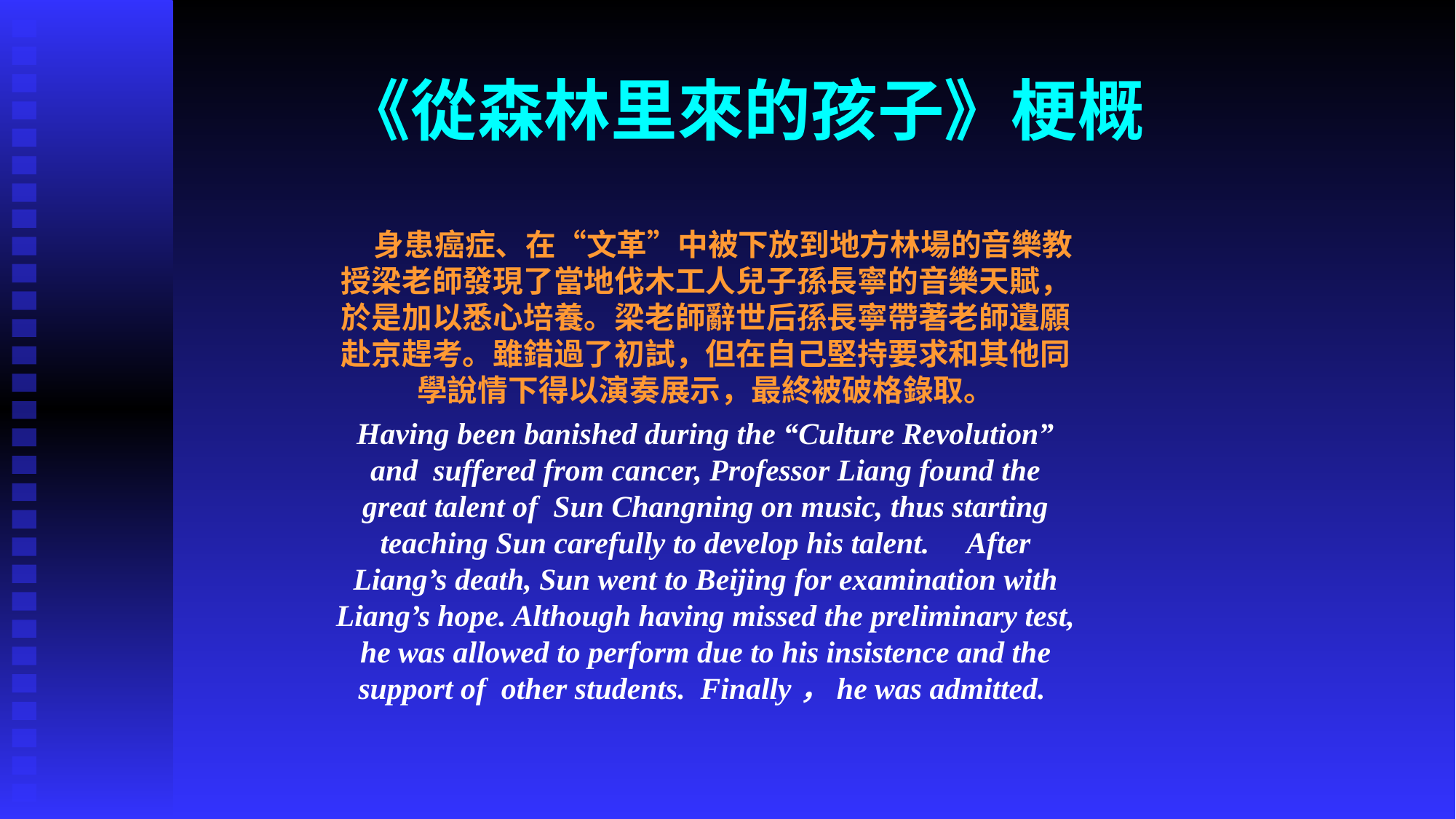

# 《從森林里來的孩子》梗概
    身患癌症、在“文革”中被下放到地方林場的音樂教授梁老師發現了當地伐木工人兒子孫長寧的音樂天賦，於是加以悉心培養。梁老師辭世后孫長寧帶著老師遺願赴京趕考。雖錯過了初試，但在自己堅持要求和其他同學說情下得以演奏展示，最終被破格錄取。
Having been banished during the “Culture Revolution” and  suffered from cancer, Professor Liang found the great talent of  Sun Changning on music, thus starting teaching Sun carefully to develop his talent.     After Liang’s death, Sun went to Beijing for examination with Liang’s hope. Although having missed the preliminary test, he was allowed to perform due to his insistence and the support of  other students.  Finally，he was admitted.